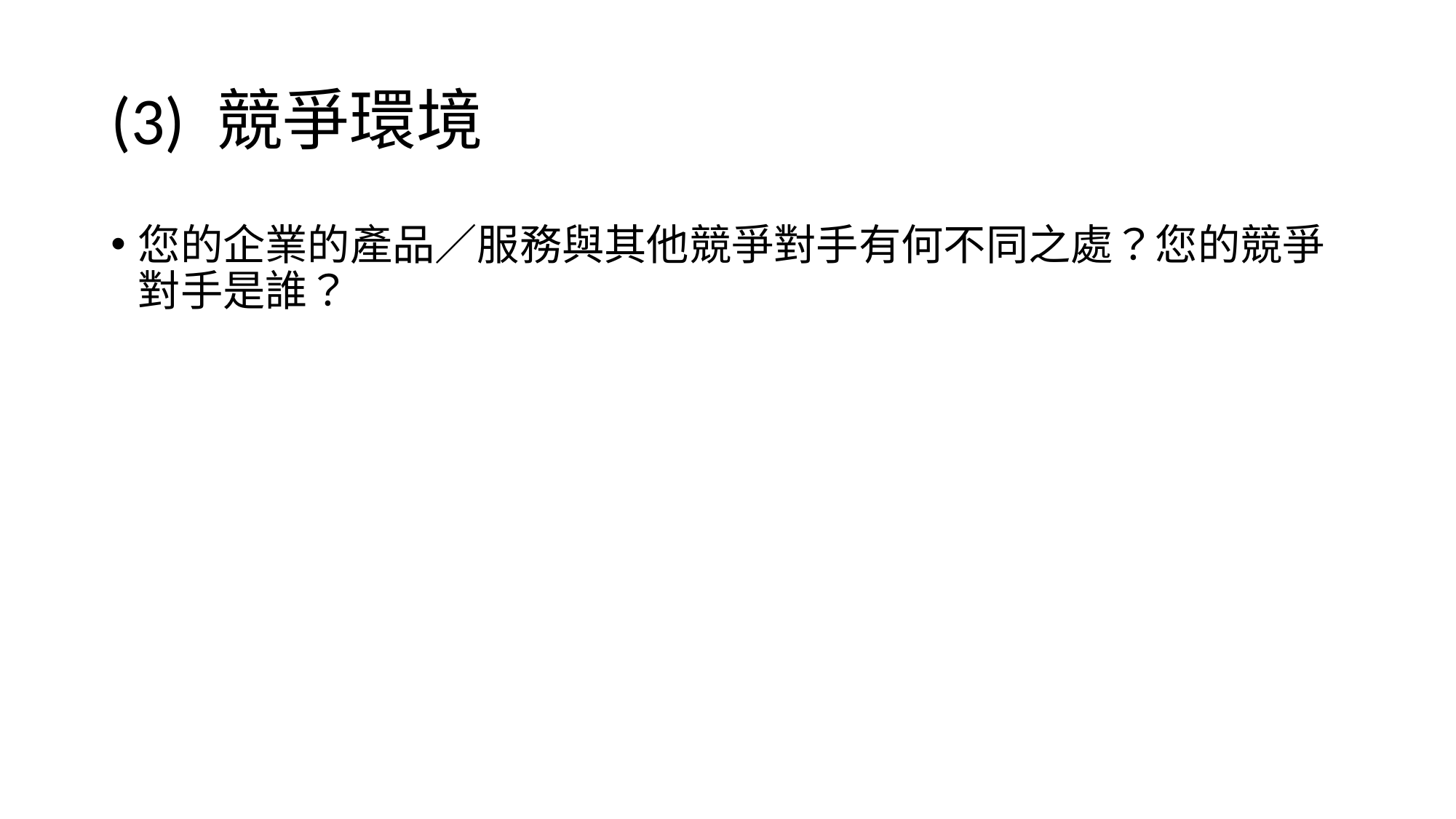

# (3) 競爭環境
您的企業的產品／服務與其他競爭對手有何不同之處？您的競爭對手是誰？